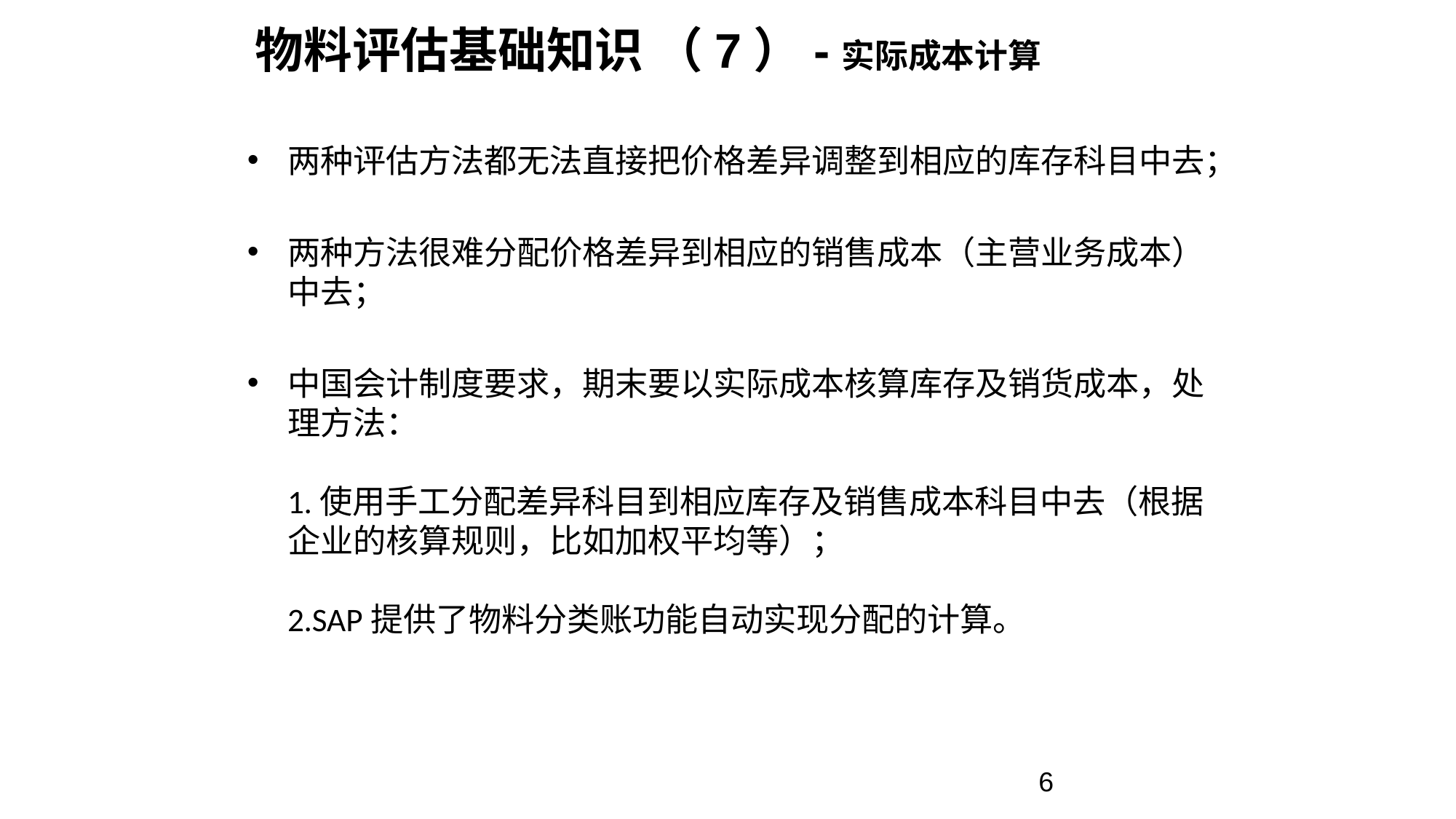

6
物料评估基础知识 （7）-实际成本计算
两种评估方法都无法直接把价格差异调整到相应的库存科目中去；

两种方法很难分配价格差异到相应的销售成本（主营业务成本）中去；

中国会计制度要求，期末要以实际成本核算库存及销货成本，处理方法：
1.使用手工分配差异科目到相应库存及销售成本科目中去（根据企业的核算规则，比如加权平均等）；
2.SAP提供了物料分类账功能自动实现分配的计算。